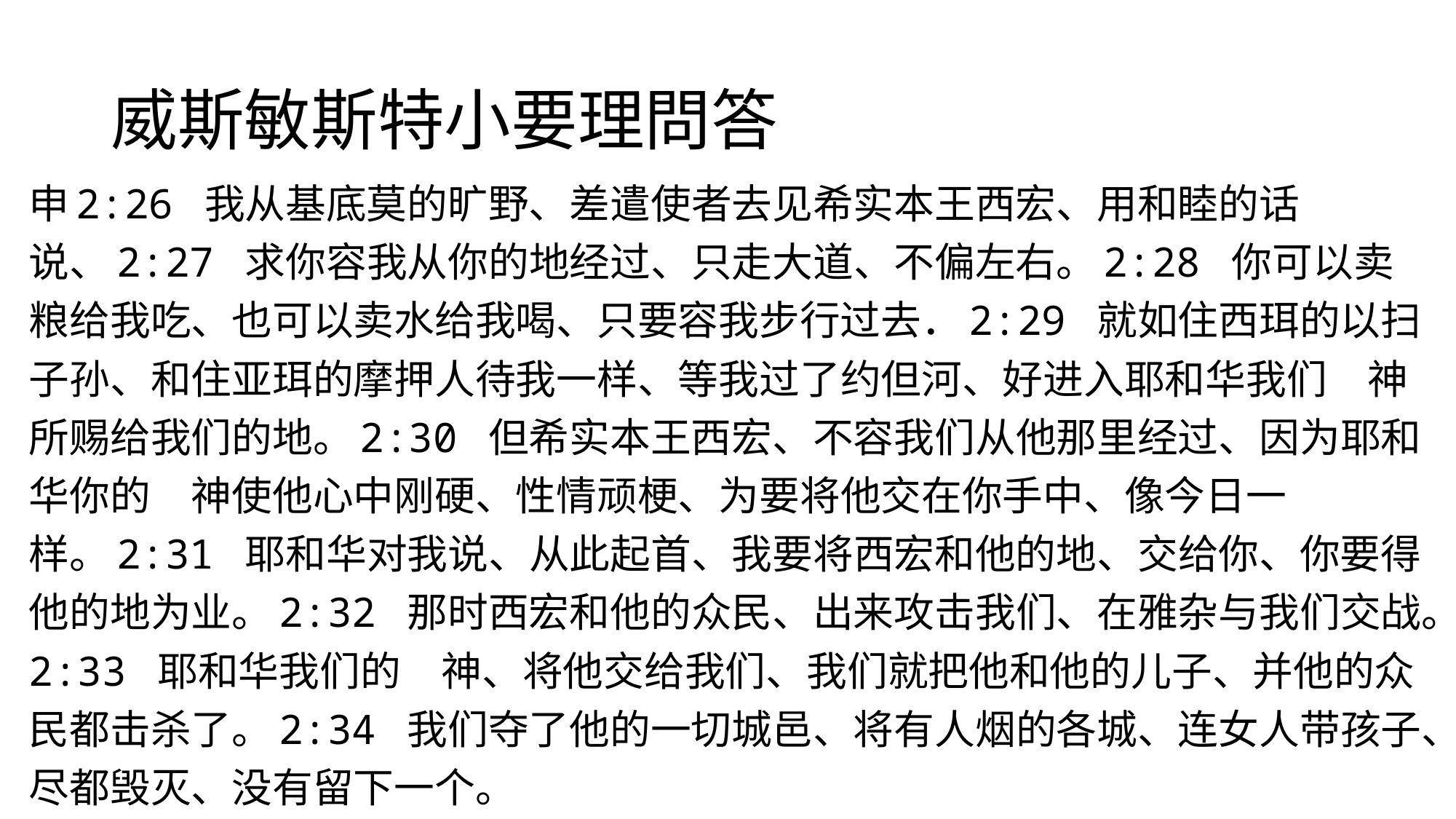

# 威斯敏斯特小要理問答
申2:26 我从基底莫的旷野、差遣使者去见希实本王西宏、用和睦的话说、2:27 求你容我从你的地经过、只走大道、不偏左右。2:28 你可以卖粮给我吃、也可以卖水给我喝、只要容我步行过去．2:29 就如住西珥的以扫子孙、和住亚珥的摩押人待我一样、等我过了约但河、好进入耶和华我们　神所赐给我们的地。2:30 但希实本王西宏、不容我们从他那里经过、因为耶和华你的　神使他心中刚硬、性情顽梗、为要将他交在你手中、像今日一样。2:31 耶和华对我说、从此起首、我要将西宏和他的地、交给你、你要得他的地为业。2:32 那时西宏和他的众民、出来攻击我们、在雅杂与我们交战。2:33 耶和华我们的　神、将他交给我们、我们就把他和他的儿子、并他的众民都击杀了。2:34 我们夺了他的一切城邑、将有人烟的各城、连女人带孩子、尽都毁灭、没有留下一个。